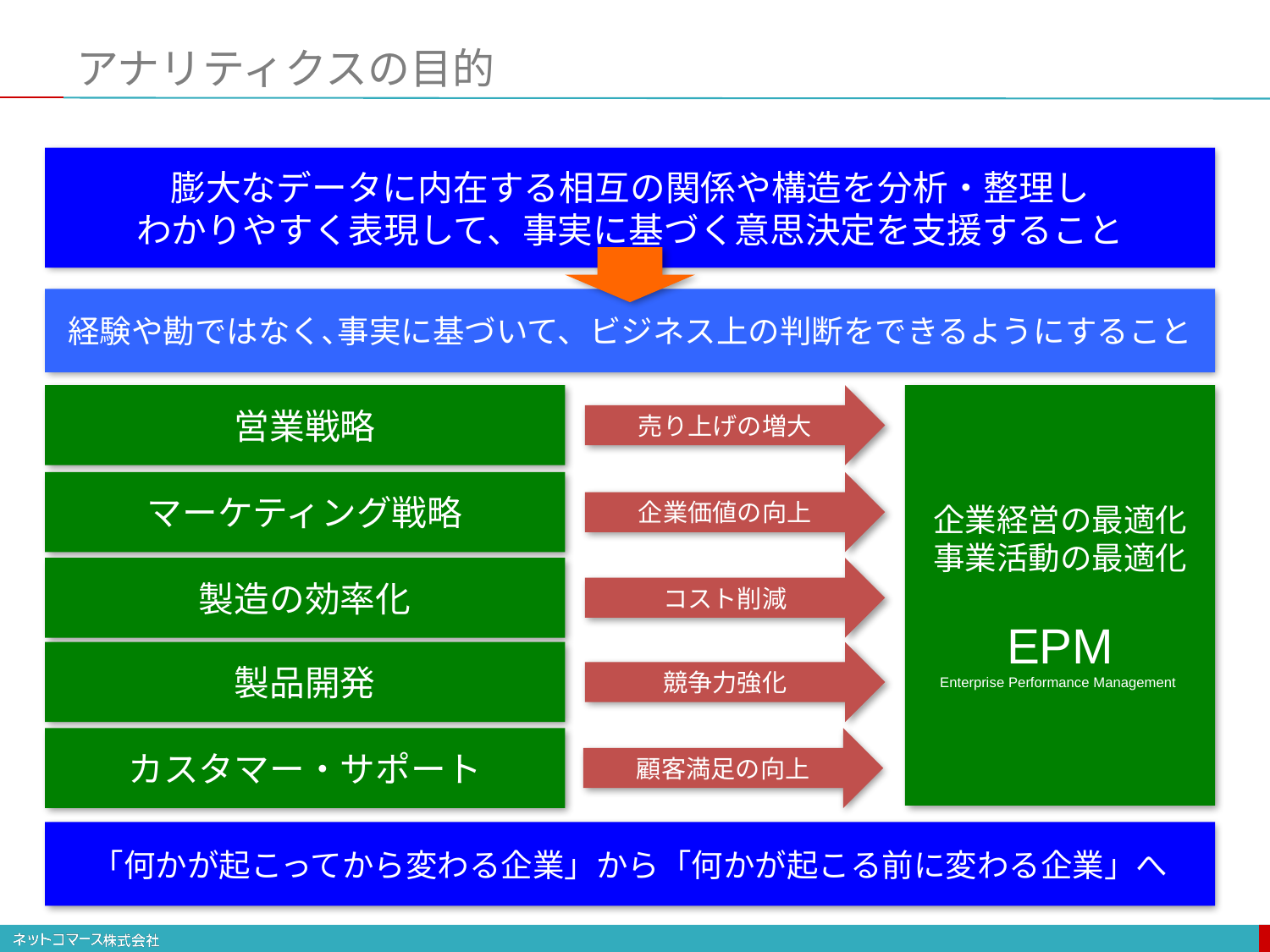

# アナリティクスの目的
膨大なデータに内在する相互の関係や構造を分析・整理し
わかりやすく表現して、事実に基づく意思決定を支援すること

経験や勘ではなく､事実に基づいて、ビジネス上の判断をできるようにすること
企業経営の最適化
事業活動の最適化

EPM
Enterprise Performance Management
営業戦略
売り上げの増大
マーケティング戦略
企業価値の向上
製造の効率化
コスト削減
製品開発
競争力強化
カスタマー・サポート
顧客満足の向上
「何かが起こってから変わる企業」から「何かが起こる前に変わる企業」へ